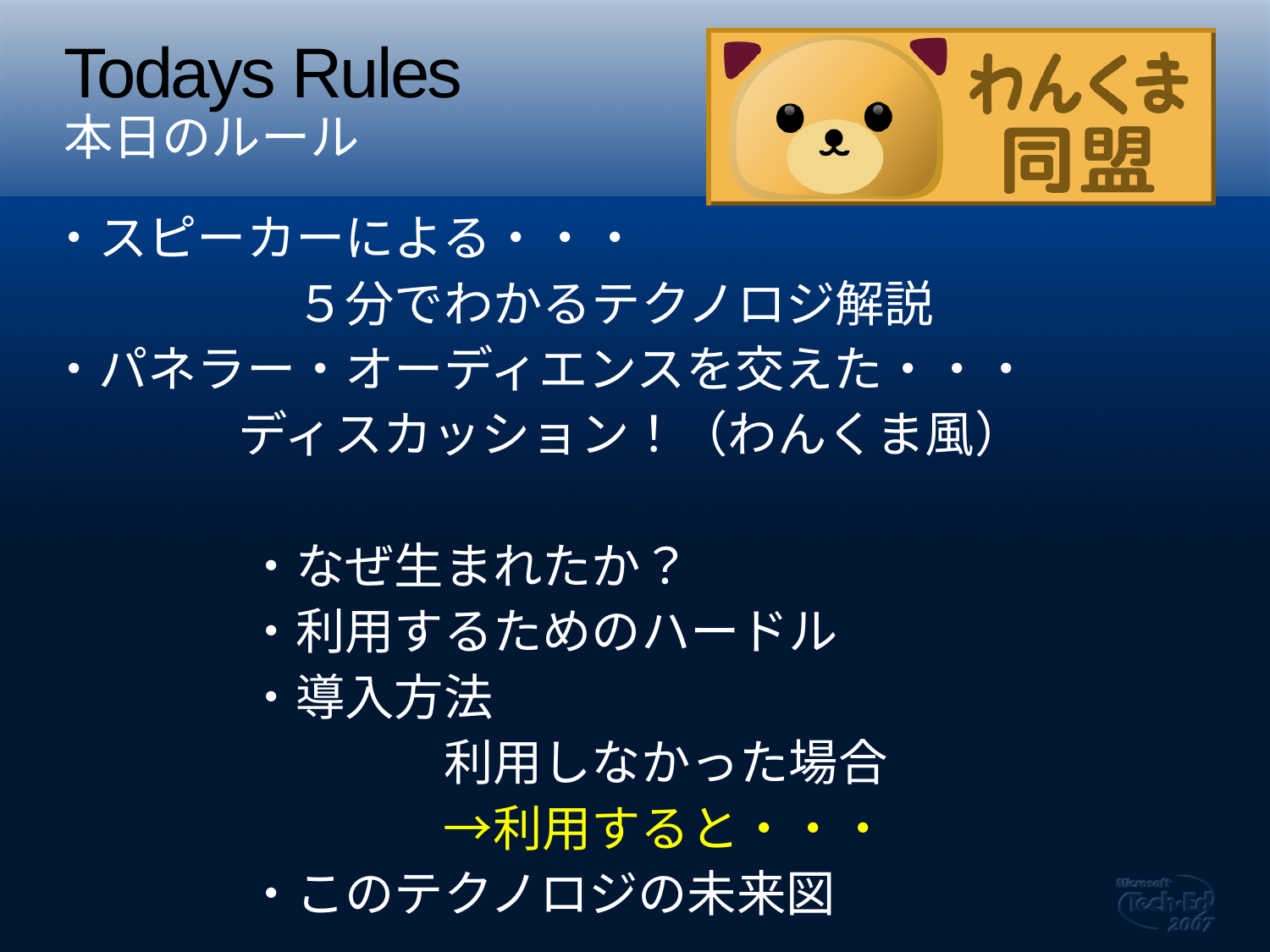

# Todays Rules
本日のルール
・スピーカーによる・・・
　　　　　５分でわかるテクノロジ解説
・パネラー・オーディエンスを交えた・・・
ディスカッション！（わんくま風）

　　　　・なぜ生まれたか？
　　　　・利用するためのハードル
　　　　・導入方法
　　　　　　　　利用しなかった場合
　　　　　　　　→利用すると・・・
　　　　・このテクノロジの未来図